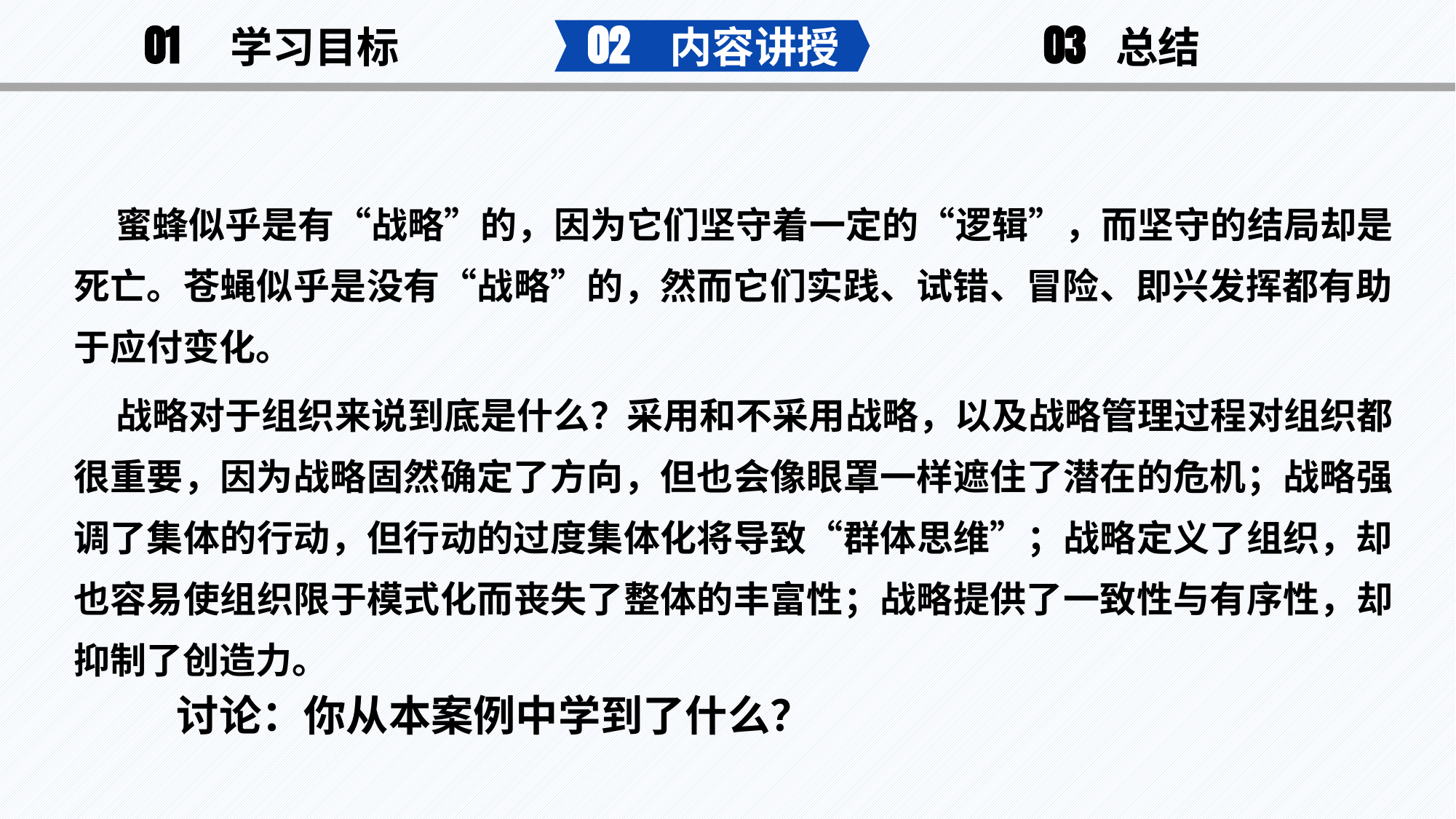

02   内容讲授
03  总结
01    学习目标

    蜜蜂似乎是有“战略”的，因为它们坚守着一定的“逻辑”，而坚守的结局却是死亡。苍蝇似乎是没有“战略”的，然而它们实践、试错、冒险、即兴发挥都有助于应付变化。
    战略对于组织来说到底是什么？采用和不采用战略，以及战略管理过程对组织都很重要，因为战略固然确定了方向，但也会像眼罩一样遮住了潜在的危机；战略强调了集体的行动，但行动的过度集体化将导致“群体思维”；战略定义了组织，却也容易使组织限于模式化而丧失了整体的丰富性；战略提供了一致性与有序性，却抑制了创造力。

讨论：你从本案例中学到了什么？